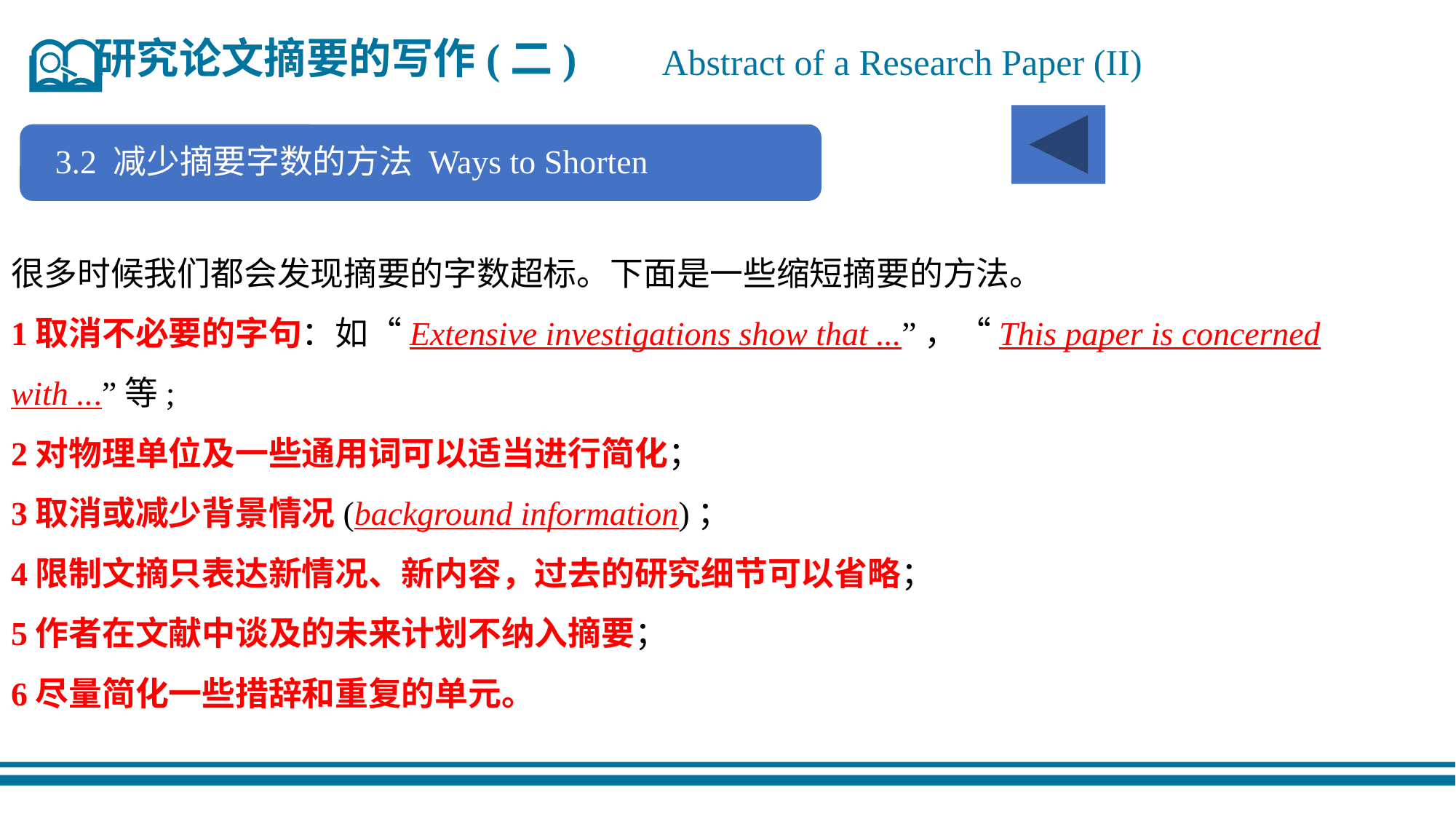

研究论文摘要的写作(二)
Abstract of a Research Paper (II)

3.2 减少摘要字数的方法 Ways to Shorten Abstracts

很多时候我们都会发现摘要的字数超标。下面是一些缩短摘要的方法。
1取消不必要的字句：如“Extensive investigations show that ...”，“This paper is concerned with ...”等;
2对物理单位及一些通用词可以适当进行简化；
3取消或减少背景情况(background information)；
4限制文摘只表达新情况、新内容，过去的研究细节可以省略；
5作者在文献中谈及的未来计划不纳入摘要；
6尽量简化一些措辞和重复的单元。